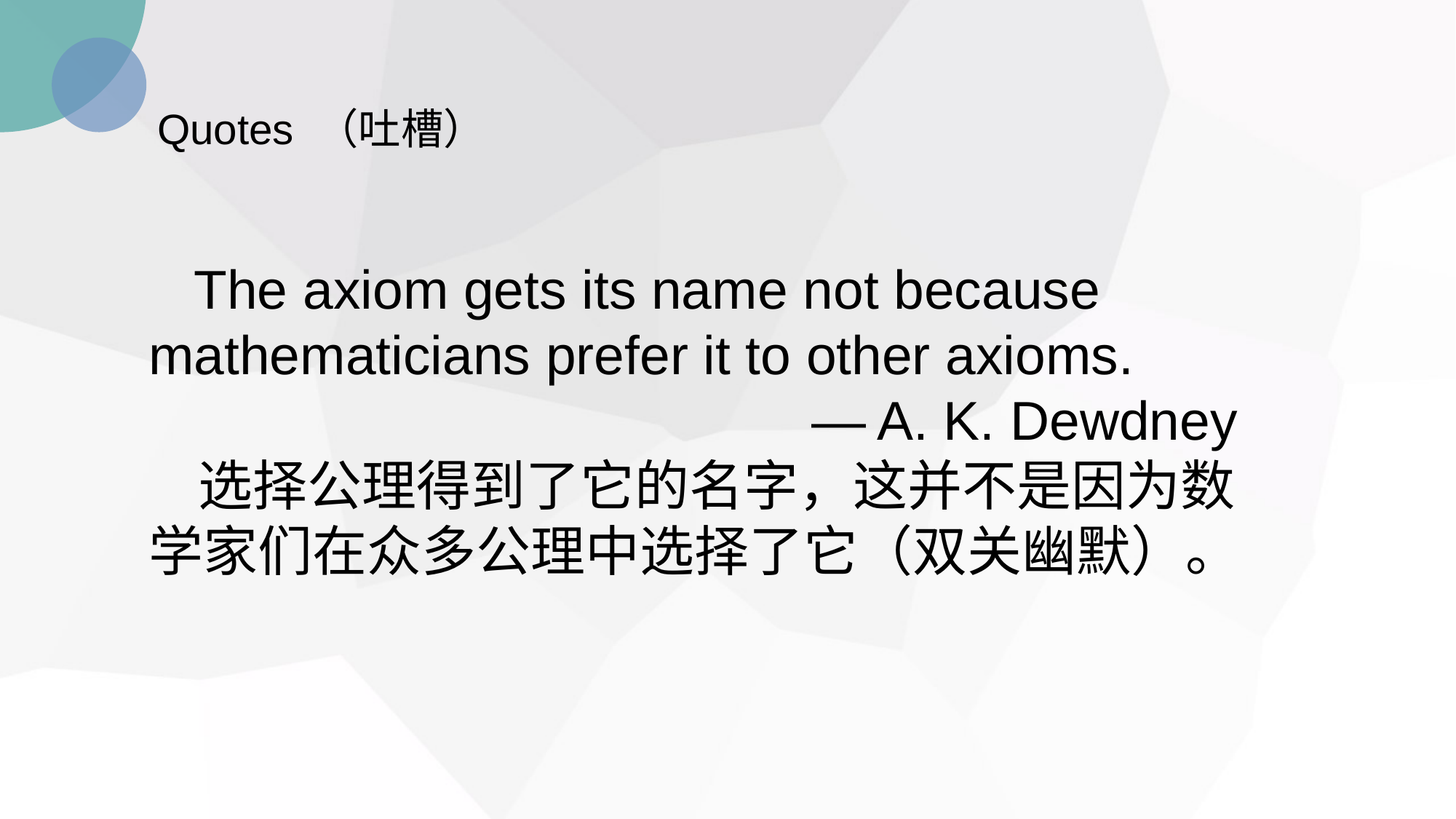

Quotes （吐槽）
   The axiom gets its name not because mathematicians prefer it to other axioms.
    — A. K. Dewdney
   选择公理得到了它的名字，这并不是因为数学家们在众多公理中选择了它（双关幽默）。